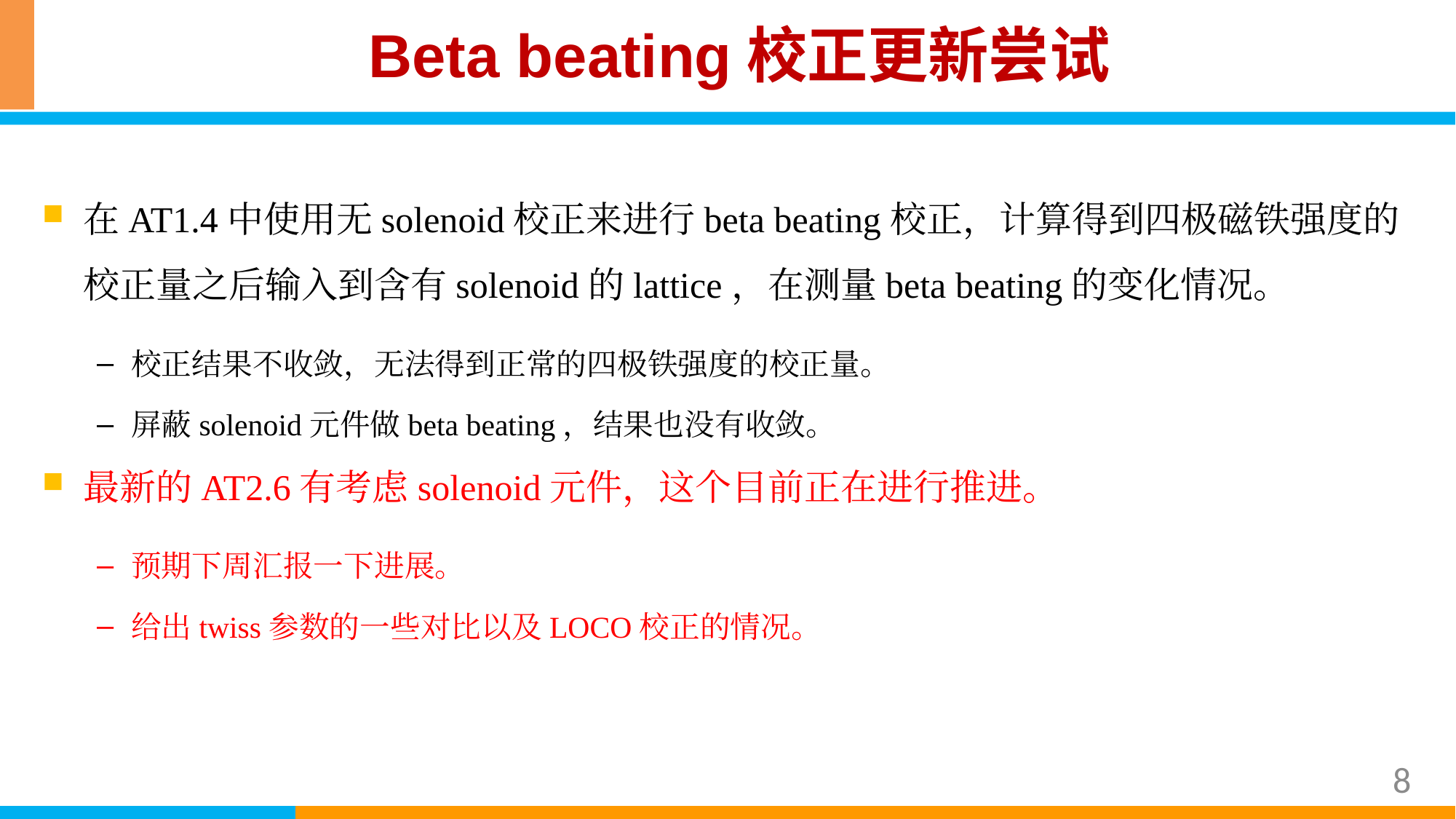

Beta beating校正更新尝试
在AT1.4中使用无solenoid校正来进行beta beating校正，计算得到四极磁铁强度的校正量之后输入到含有solenoid的lattice，在测量beta beating的变化情况。
校正结果不收敛，无法得到正常的四极铁强度的校正量。
屏蔽solenoid元件做beta beating，结果也没有收敛。
最新的AT2.6有考虑solenoid元件，这个目前正在进行推进。
预期下周汇报一下进展。
给出twiss参数的一些对比以及LOCO校正的情况。

8